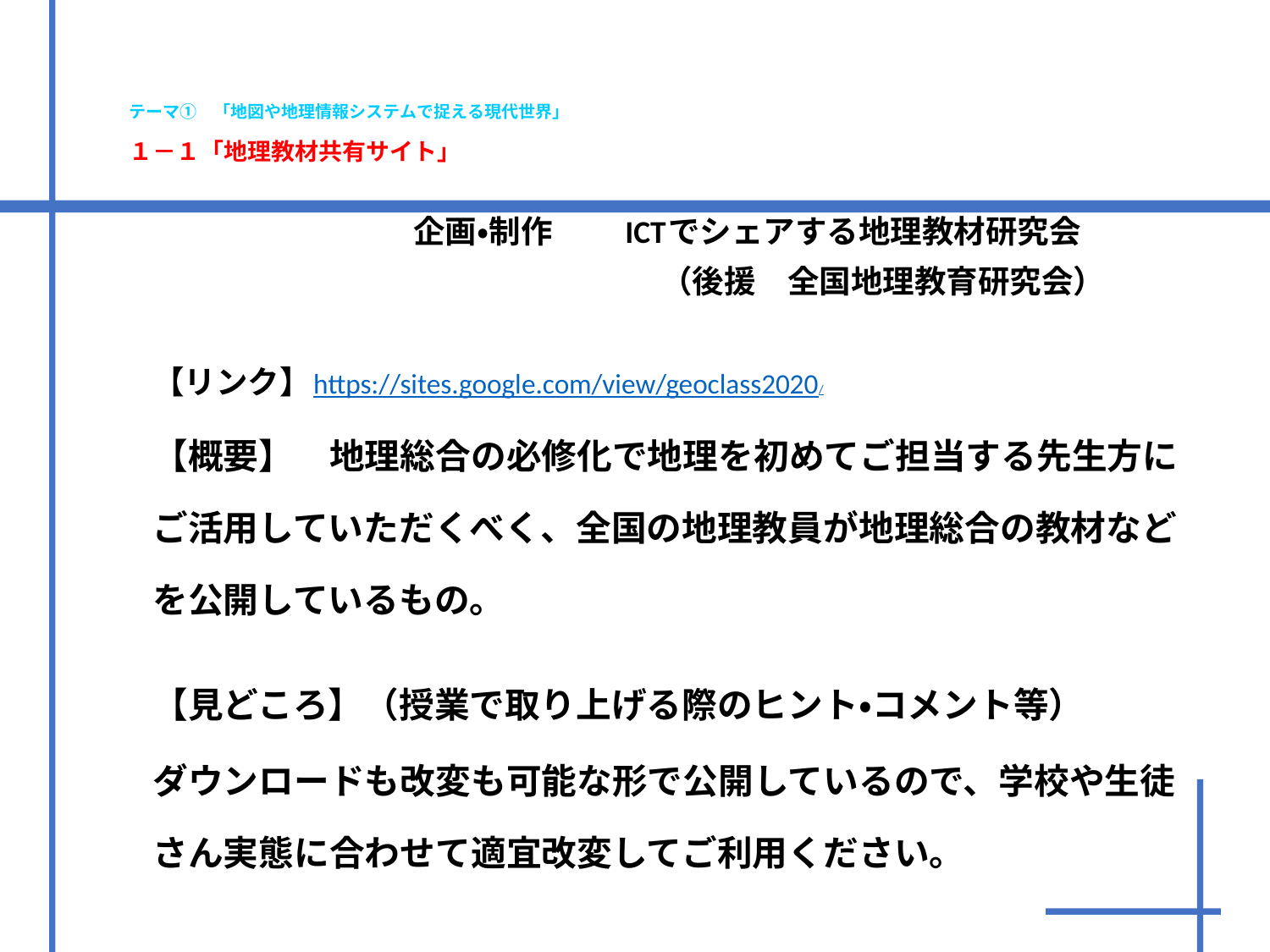

# テーマ①　「地図や地理情報システムで捉える現代世界」 １－１「地理教材共有サイト」

　　　　　　　　　　　企画・制作　　 ICTでシェアする地理教材研究会
　　　　　　　　　　　　　　　　（後援　全国地理教育研究会）

【リンク】https://sites.google.com/view/geoclass2020/
【概要】　地理総合の必修化で地理を初めてご担当する先生方にご活用していただくべく、全国の地理教員が地理総合の教材などを公開しているもの。

【見どころ】（授業で取り上げる際のヒント・コメント等）
ダウンロードも改変も可能な形で公開しているので、学校や生徒さん実態に合わせて適宜改変してご利用ください。